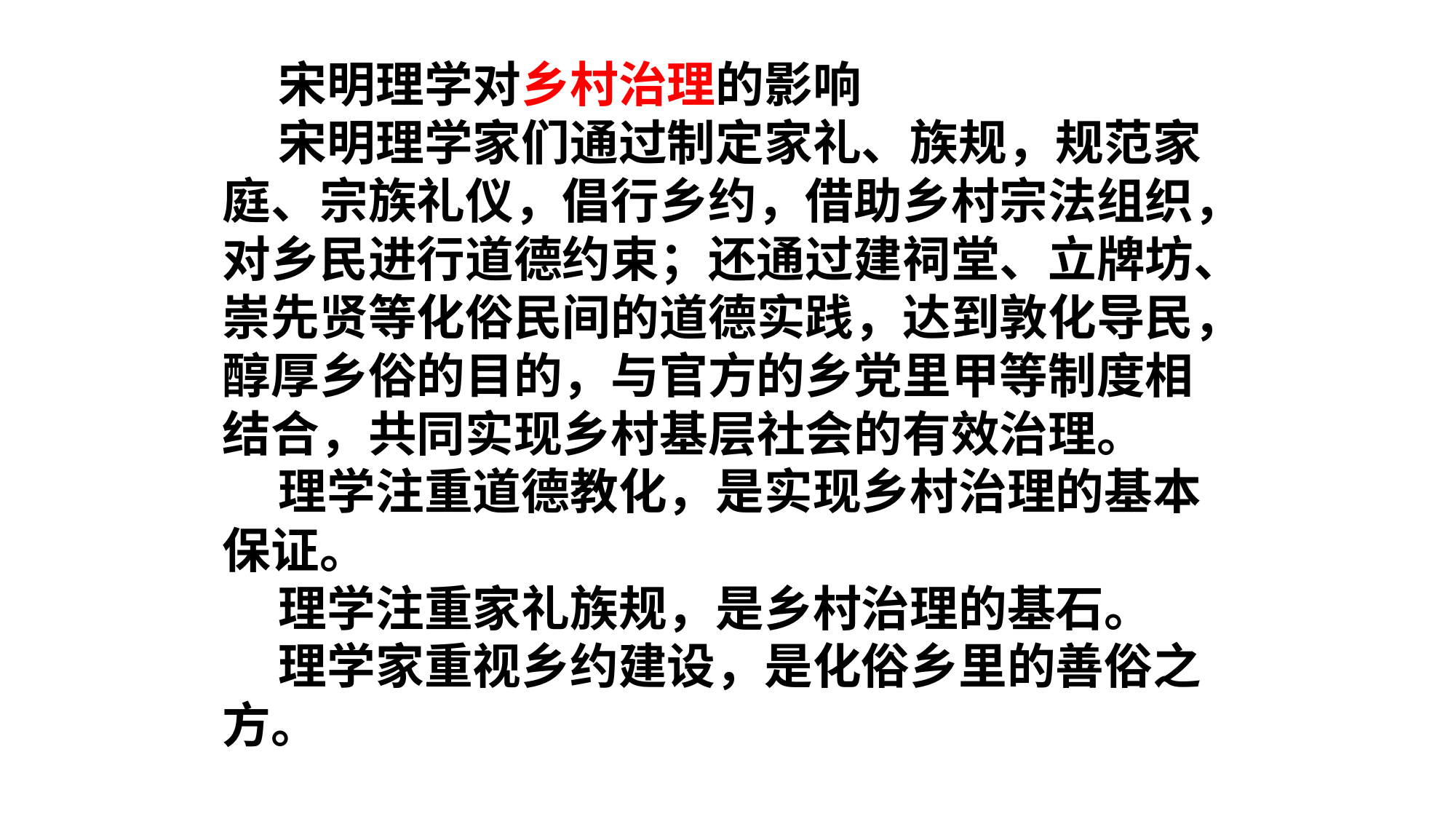

宋明理学对乡村治理的影响
    宋明理学家们通过制定家礼、族规，规范家庭、宗族礼仪，倡行乡约，借助乡村宗法组织，对乡民进行道德约束；还通过建祠堂、立牌坊、崇先贤等化俗民间的道德实践，达到敦化导民，醇厚乡俗的目的，与官方的乡党里甲等制度相结合，共同实现乡村基层社会的有效治理。
    理学注重道德教化，是实现乡村治理的基本保证。
    理学注重家礼族规，是乡村治理的基石。
    理学家重视乡约建设，是化俗乡里的善俗之方。